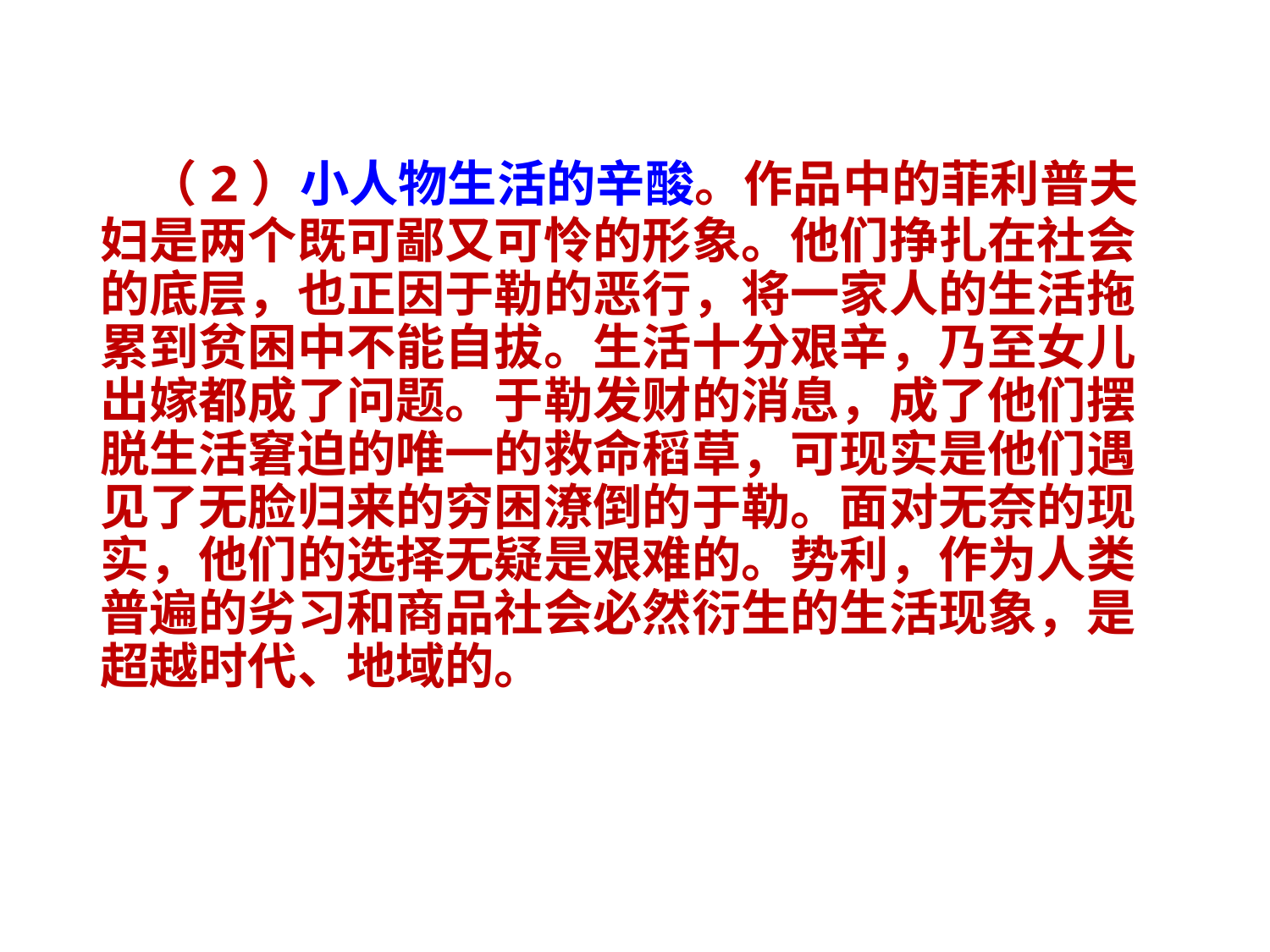

（2）小人物生活的辛酸。作品中的菲利普夫妇是两个既可鄙又可怜的形象。他们挣扎在社会的底层，也正因于勒的恶行，将一家人的生活拖累到贫困中不能自拔。生活十分艰辛，乃至女儿出嫁都成了问题。于勒发财的消息，成了他们摆脱生活窘迫的唯一的救命稻草，可现实是他们遇见了无脸归来的穷困潦倒的于勒。面对无奈的现实，他们的选择无疑是艰难的。势利，作为人类普遍的劣习和商品社会必然衍生的生活现象，是超越时代、地域的。